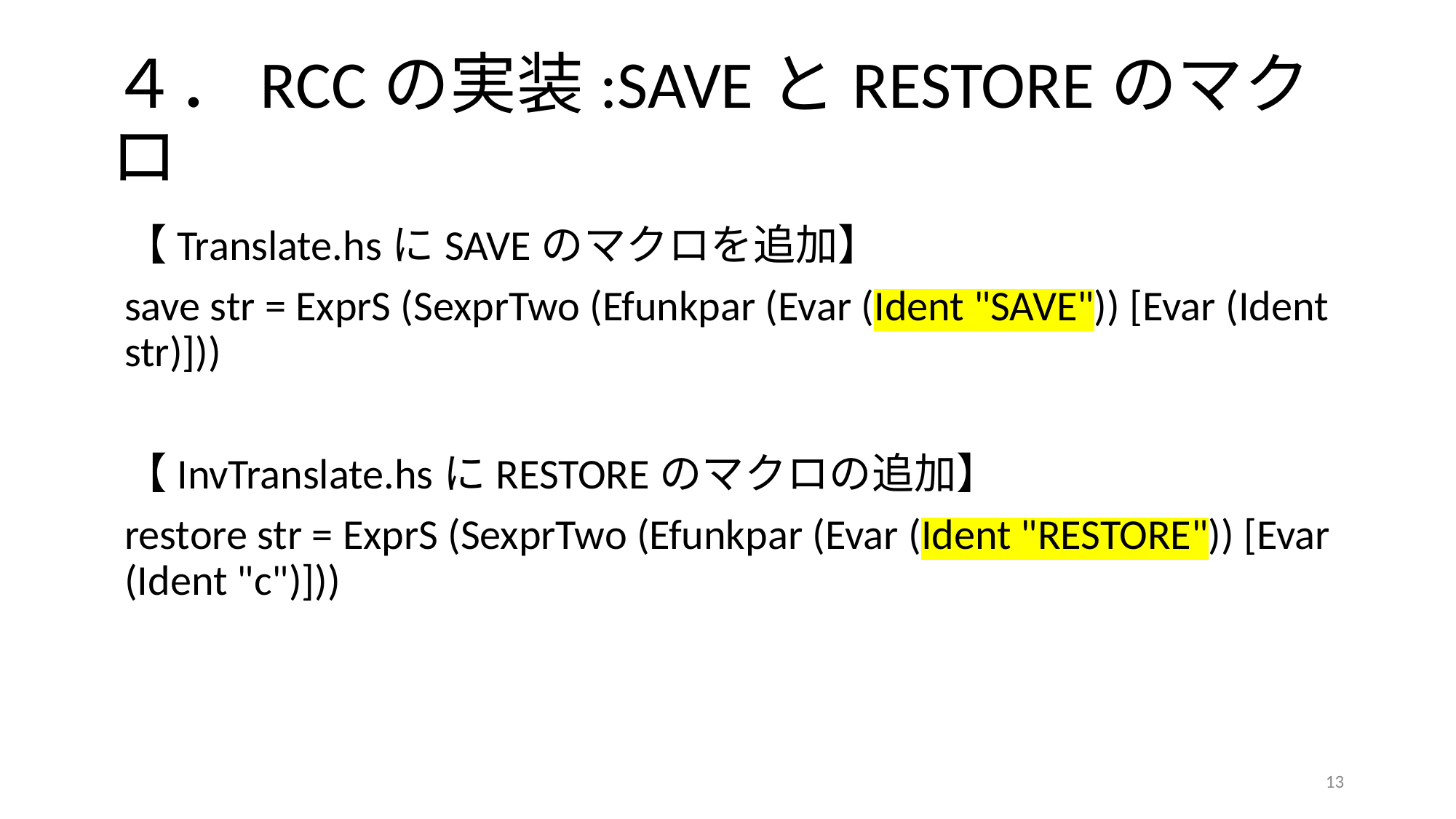

# ４．RCCの実装:SAVEとRESTOREのマクロ
【Translate.hsにSAVEのマクロを追加】
save str = ExprS (SexprTwo (Efunkpar (Evar (Ident "SAVE")) [Evar (Ident str)]))

【InvTranslate.hsにRESTOREのマクロの追加】
restore str = ExprS (SexprTwo (Efunkpar (Evar (Ident "RESTORE")) [Evar (Ident "c")]))
13